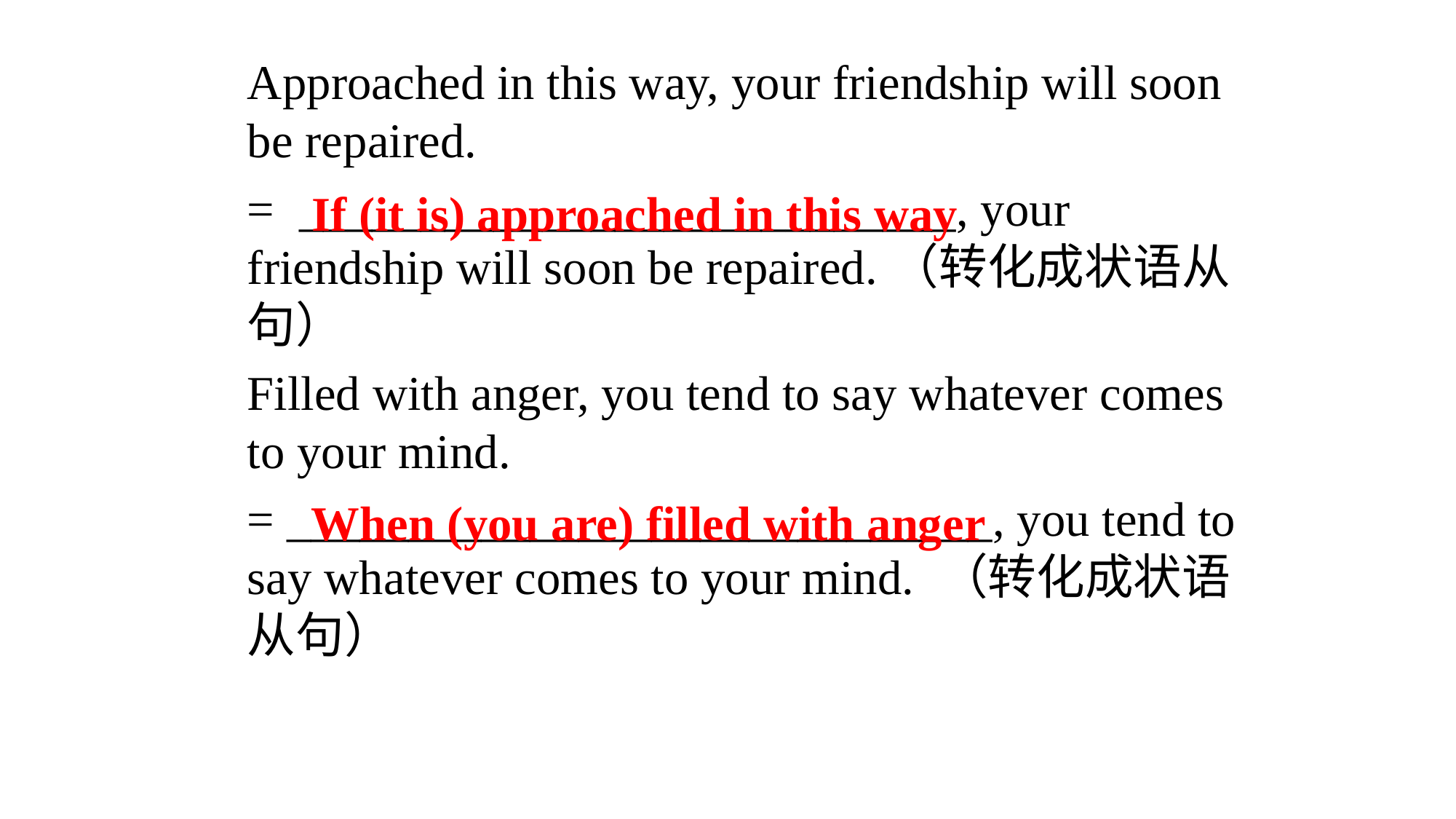

Approached in this way, your friendship will soon be repaired.
=  ___________________________, your friendship will soon be repaired.（转化成状语从句）
Filled with anger, you tend to say whatever comes to your mind.
= _____________________________, you tend to say whatever comes to your mind. （转化成状语从句）
 If (it is) approached in this way
 When (you are) filled with anger